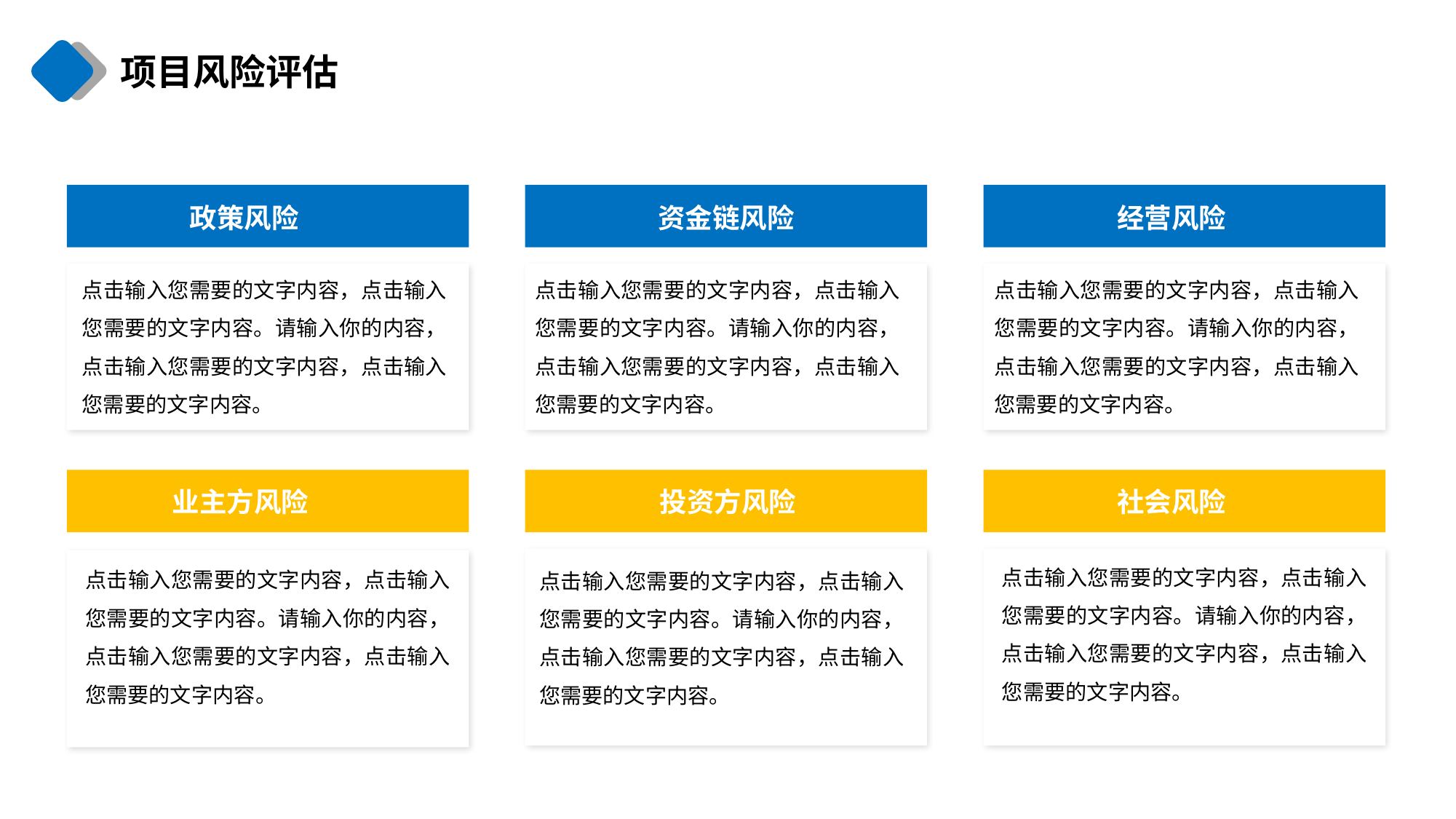

项目风险评估

政策风险
资金链风险
经营风险
点击输入您需要的文字内容，点击输入您需要的文字内容。请输入你的内容，点击输入您需要的文字内容，点击输入您需要的文字内容。
点击输入您需要的文字内容，点击输入您需要的文字内容。请输入你的内容，点击输入您需要的文字内容，点击输入您需要的文字内容。
点击输入您需要的文字内容，点击输入您需要的文字内容。请输入你的内容，点击输入您需要的文字内容，点击输入您需要的文字内容。

业主方风险
投资方风险
社会风险
点击输入您需要的文字内容，点击输入您需要的文字内容。请输入你的内容，点击输入您需要的文字内容，点击输入您需要的文字内容。
点击输入您需要的文字内容，点击输入您需要的文字内容。请输入你的内容，点击输入您需要的文字内容，点击输入您需要的文字内容。

点击输入您需要的文字内容，点击输入您需要的文字内容。请输入你的内容，点击输入您需要的文字内容，点击输入您需要的文字内容。